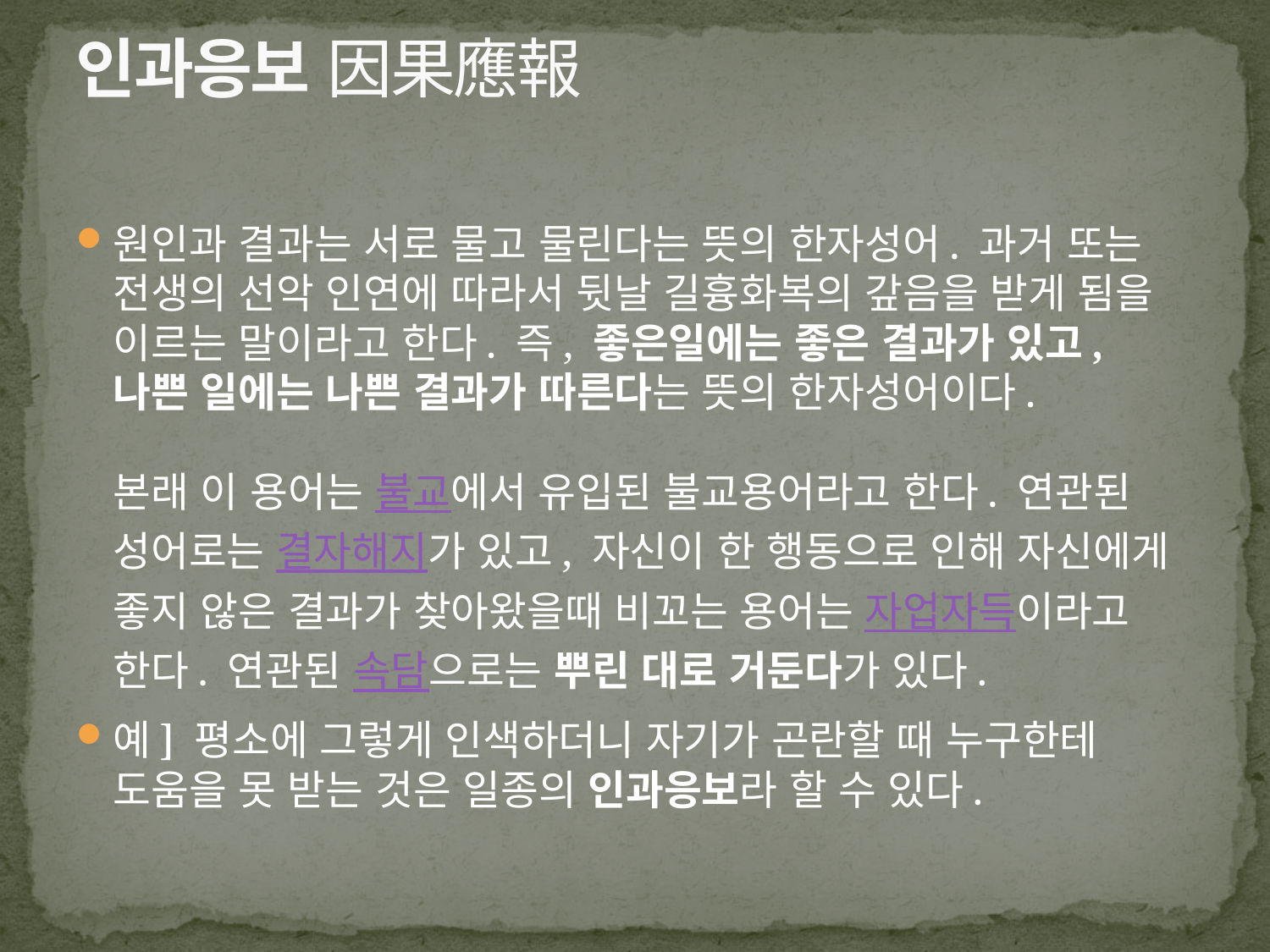

# 인과응보 因果應報
원인과 결과는 서로 물고 물린다는 뜻의 한자성어. 과거 또는 전생의 선악 인연에 따라서 뒷날 길흉화복의 갚음을 받게 됨을 이르는 말이라고 한다. 즉, 좋은일에는 좋은 결과가 있고, 나쁜 일에는 나쁜 결과가 따른다는 뜻의 한자성어이다. 
본래 이 용어는 불교에서 유입된 불교용어라고 한다. 연관된 성어로는 결자해지가 있고, 자신이 한 행동으로 인해 자신에게 좋지 않은 결과가 찾아왔을때 비꼬는 용어는 자업자득이라고 한다. 연관된 속담으로는 뿌린 대로 거둔다가 있다.
예] 평소에 그렇게 인색하더니 자기가 곤란할 때 누구한테 도움을 못 받는 것은 일종의 인과응보라 할 수 있다.